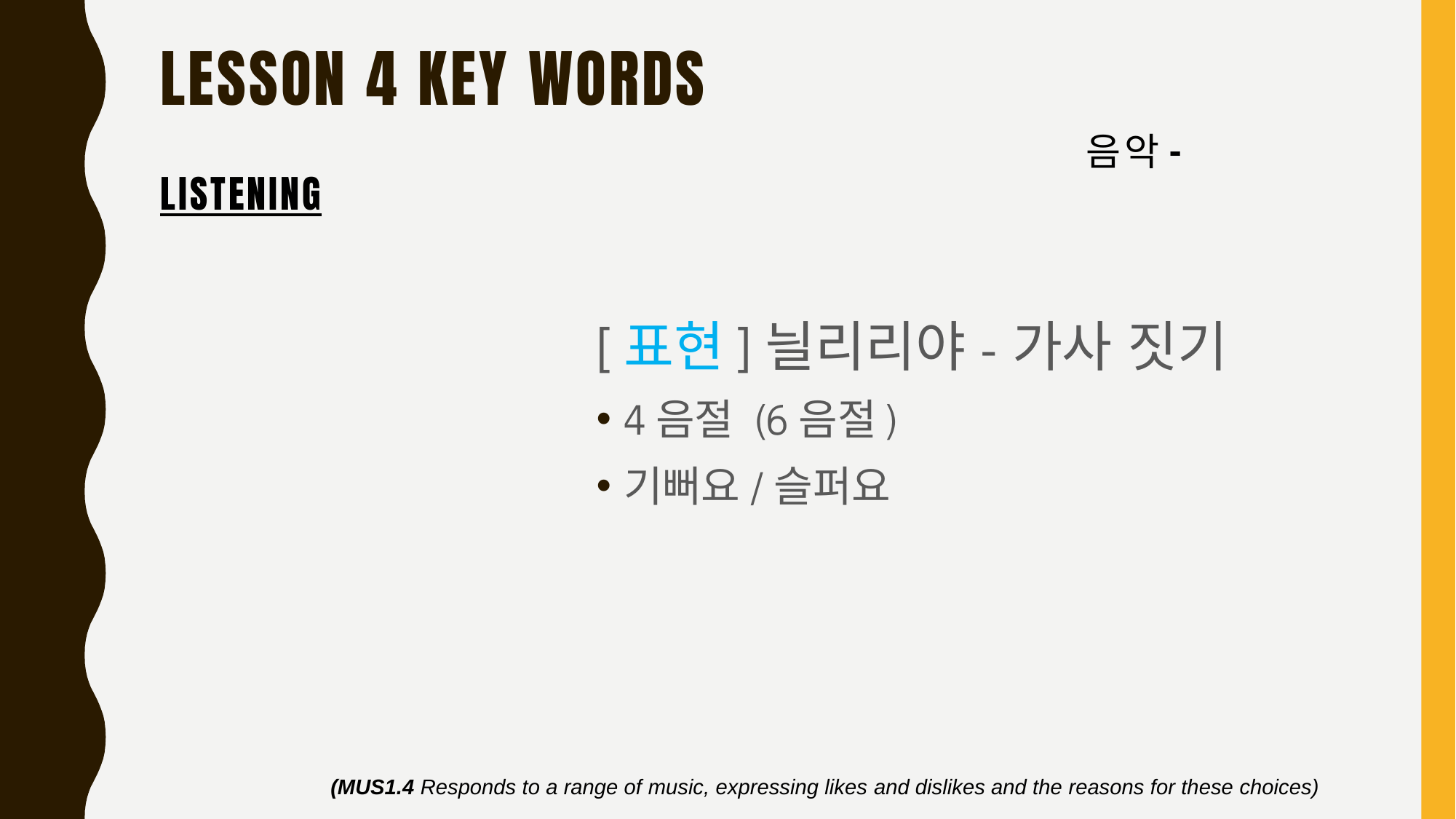

# Lesson 4 key words 음악- listening

[표현]늴리리야-가사 짓기
4음절 (6음절)
기뻐요/슬퍼요
(MUS1.4 Responds to a range of music, expressing likes and dislikes and the reasons for these choices)